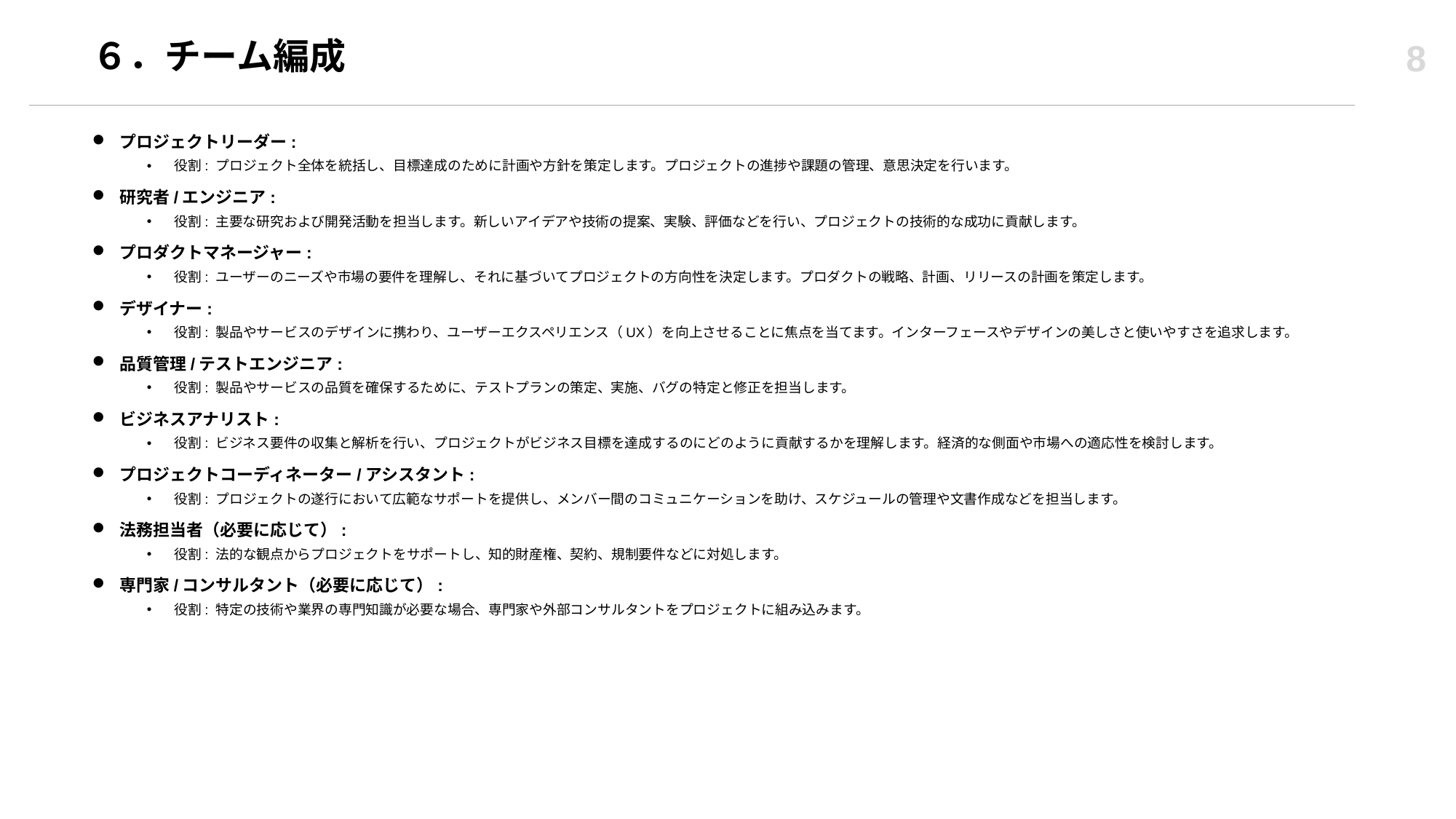

8
# ６．チーム編成
プロジェクトリーダー:
役割: プロジェクト全体を統括し、目標達成のために計画や方針を策定します。プロジェクトの進捗や課題の管理、意思決定を行います。
研究者/エンジニア:
役割: 主要な研究および開発活動を担当します。新しいアイデアや技術の提案、実験、評価などを行い、プロジェクトの技術的な成功に貢献します。
プロダクトマネージャー:
役割: ユーザーのニーズや市場の要件を理解し、それに基づいてプロジェクトの方向性を決定します。プロダクトの戦略、計画、リリースの計画を策定します。
デザイナー:
役割: 製品やサービスのデザインに携わり、ユーザーエクスペリエンス（UX）を向上させることに焦点を当てます。インターフェースやデザインの美しさと使いやすさを追求します。
品質管理/テストエンジニア:
役割: 製品やサービスの品質を確保するために、テストプランの策定、実施、バグの特定と修正を担当します。
ビジネスアナリスト:
役割: ビジネス要件の収集と解析を行い、プロジェクトがビジネス目標を達成するのにどのように貢献するかを理解します。経済的な側面や市場への適応性を検討します。
プロジェクトコーディネーター/アシスタント:
役割: プロジェクトの遂行において広範なサポートを提供し、メンバー間のコミュニケーションを助け、スケジュールの管理や文書作成などを担当します。
法務担当者（必要に応じて）:
役割: 法的な観点からプロジェクトをサポートし、知的財産権、契約、規制要件などに対処します。
専門家/コンサルタント（必要に応じて）:
役割: 特定の技術や業界の専門知識が必要な場合、専門家や外部コンサルタントをプロジェクトに組み込みます。